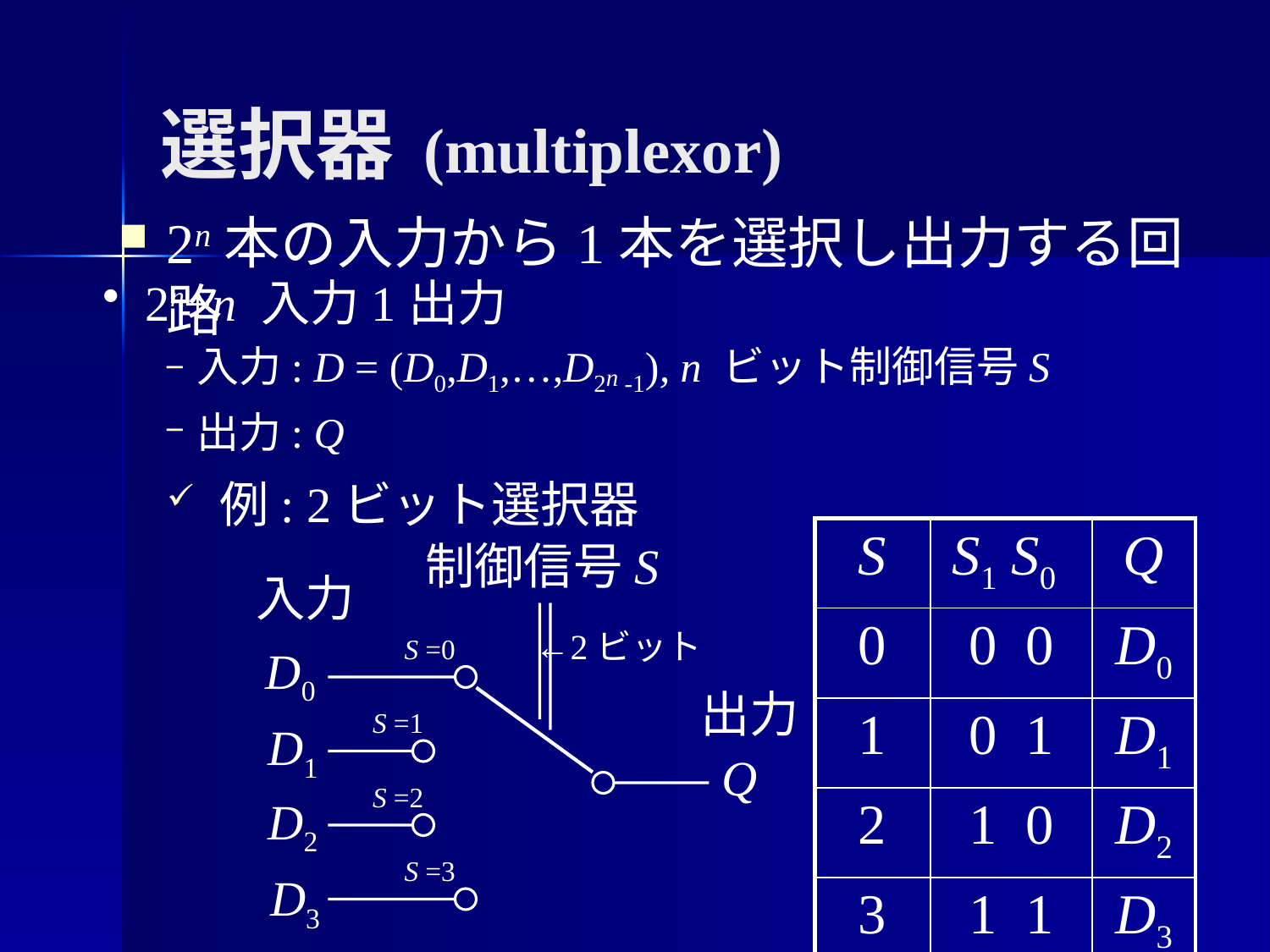

# 選択器 (multiplexor)
2n本の入力から1本を選択し出力する回路
 2n+n 入力1出力
入力: D = (D0,D1,…,D2n -1), n ビット制御信号S
出力: Q
 例: 2ビット選択器
| S | S1 S0 | Q |
| --- | --- | --- |
| 0 | 0 0 | D0 |
| 1 | 0 1 | D1 |
| 2 | 1 0 | D2 |
| 3 | 1 1 | D3 |
制御信号S
入力

S =0
D0

出力

S =1
D1

Q

S =2

D2

S =3
D3

←2ビット